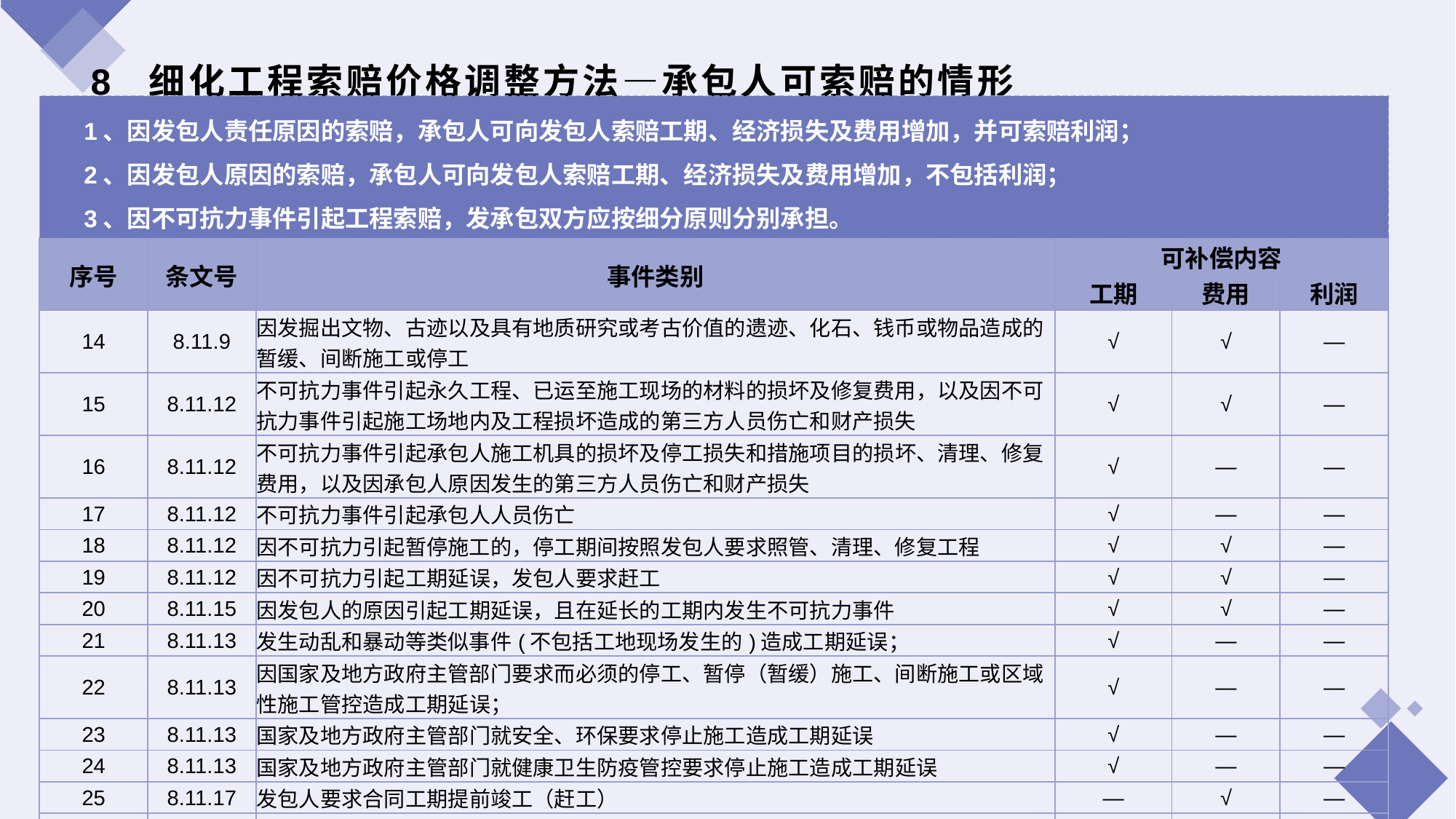

# 8  细化工程索赔价格调整方法—承包人可索赔的情形
     1、因发包人责任原因的索赔，承包人可向发包人索赔工期、经济损失及费用增加，并可索赔利润；
     2、因发包人原因的索赔，承包人可向发包人索赔工期、经济损失及费用增加，不包括利润；
     3、因不可抗力事件引起工程索赔，发承包双方应按细分原则分别承担。
| 序号 | 条文号 | 事件类别 | 可补偿内容 |  |  |
| --- | --- | --- | --- | --- | --- |
|  |  |  | 工期 | 费用 | 利润 |
| 14 | 8.11.9 | 因发掘出文物、古迹以及具有地质研究或考古价值的遗迹、化石、钱币或物品造成的暂缓、间断施工或停工 | √ | √ | — |
| 15 | 8.11.12 | 不可抗力事件引起永久工程、已运至施工现场的材料的损坏及修复费用，以及因不可抗力事件引起施工场地内及工程损坏造成的第三方人员伤亡和财产损失 | √ | √ | — |
| 16 | 8.11.12 | 不可抗力事件引起承包人施工机具的损坏及停工损失和措施项目的损坏、清理、修复费用，以及因承包人原因发生的第三方人员伤亡和财产损失 | √ | — | — |
| 17 | 8.11.12 | 不可抗力事件引起承包人人员伤亡 | √ | — | — |
| 18 | 8.11.12 | 因不可抗力引起暂停施工的，停工期间按照发包人要求照管、清理、修复工程 | √ | √ | — |
| 19 | 8.11.12 | 因不可抗力引起工期延误，发包人要求赶工 | √ | √ | — |
| 20 | 8.11.15 | 因发包人的原因引起工期延误，且在延长的工期内发生不可抗力事件 | √ | √ | — |
| 21 | 8.11.13 | 发生动乱和暴动等类似事件(不包括工地现场发生的)造成工期延误； | √ | — | — |
| 22 | 8.11.13 | 因国家及地方政府主管部门要求而必须的停工、暂停（暂缓）施工、间断施工或区域性施工管控造成工期延误； | √ | — | — |
| 23 | 8.11.13 | 国家及地方政府主管部门就安全、环保要求停止施工造成工期延误 | √ | — | — |
| 24 | 8.11.13 | 国家及地方政府主管部门就健康卫生防疫管控要求停止施工造成工期延误 | √ | — | — |
| 25 | 8.11.17 | 发包人要求合同工期提前竣工（赶工） | — | √ | — |
| 26 | 8.11.17 | 非发包人要求，承包人自行提前竣工（赶工） | — | — | — |